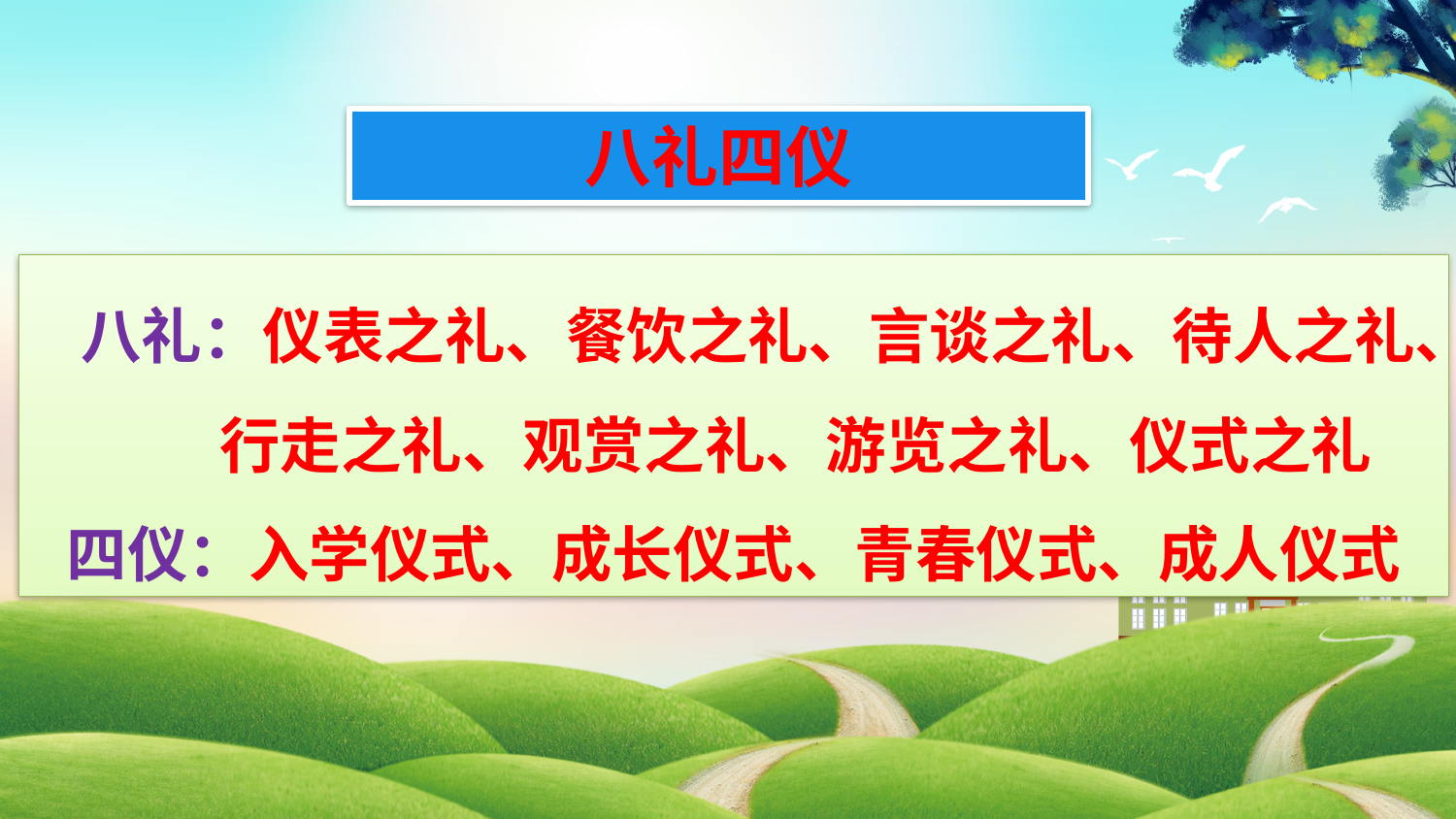

八礼四仪
 八礼：仪表之礼、餐饮之礼、言谈之礼、待人之礼、         行走之礼、观赏之礼、游览之礼、仪式之礼
四仪：入学仪式、成长仪式、青春仪式、成人仪式